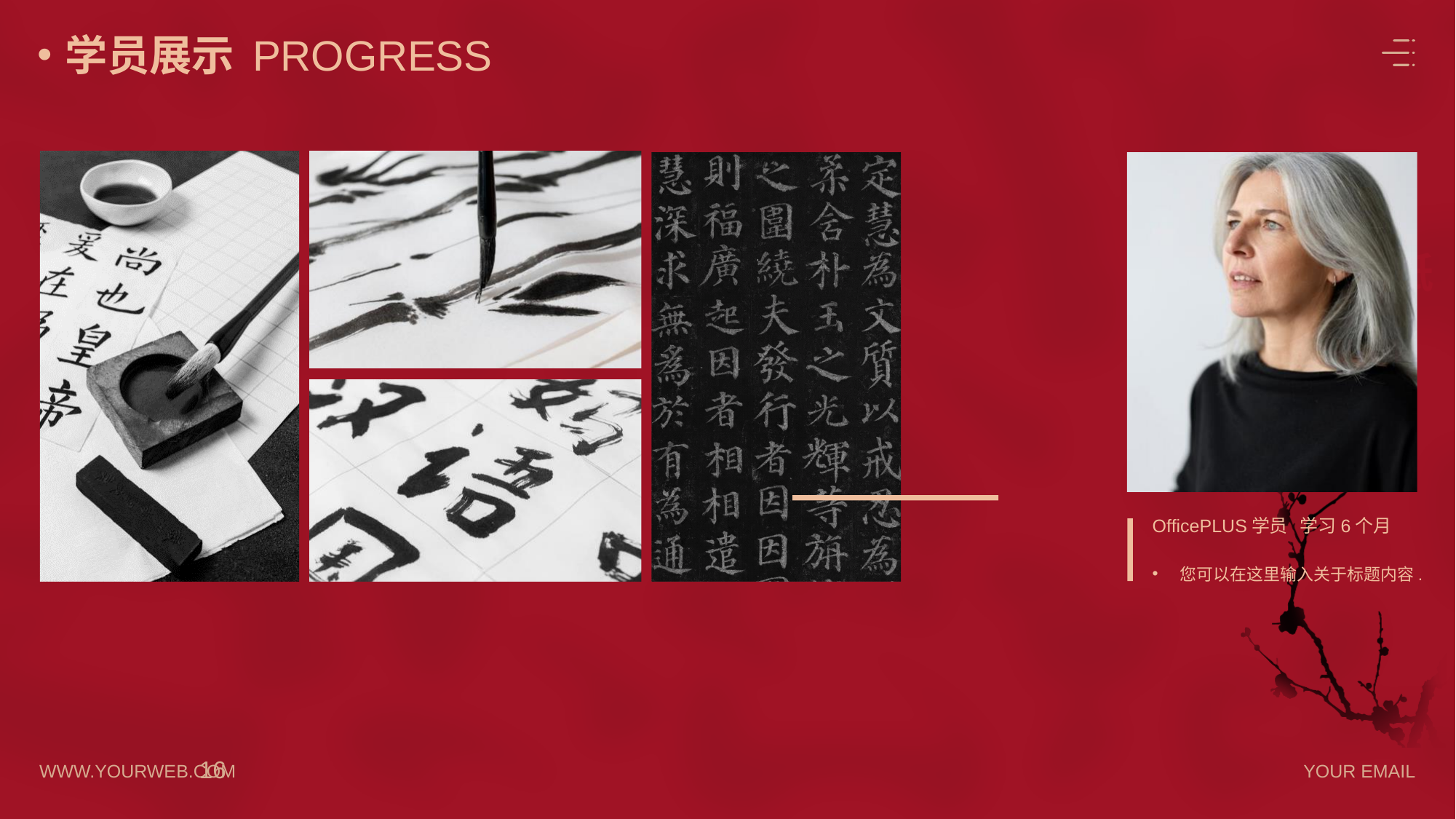

学员展示
PROGRESS

纸
OfficePLUS学员   学习6个月
您可以在这里输入关于标题内容.

16